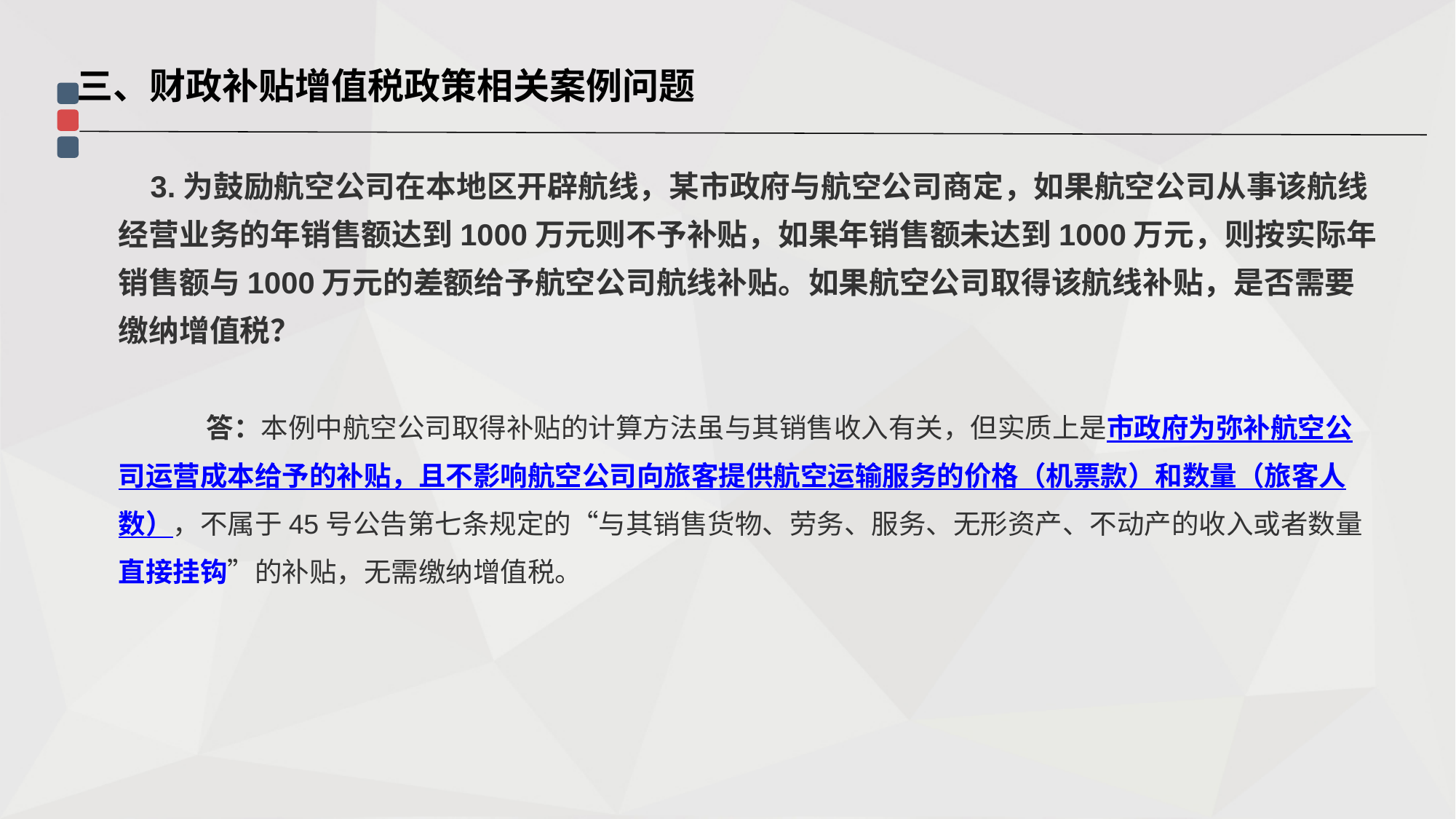

三、财政补贴增值税政策相关案例问题
3.为鼓励航空公司在本地区开辟航线，某市政府与航空公司商定，如果航空公司从事该航线经营业务的年销售额达到1000万元则不予补贴，如果年销售额未达到1000万元，则按实际年销售额与1000万元的差额给予航空公司航线补贴。如果航空公司取得该航线补贴，是否需要缴纳增值税？

        答：本例中航空公司取得补贴的计算方法虽与其销售收入有关，但实质上是市政府为弥补航空公司运营成本给予的补贴，且不影响航空公司向旅客提供航空运输服务的价格（机票款）和数量（旅客人数），不属于45号公告第七条规定的“与其销售货物、劳务、服务、无形资产、不动产的收入或者数量直接挂钩”的补贴，无需缴纳增值税。